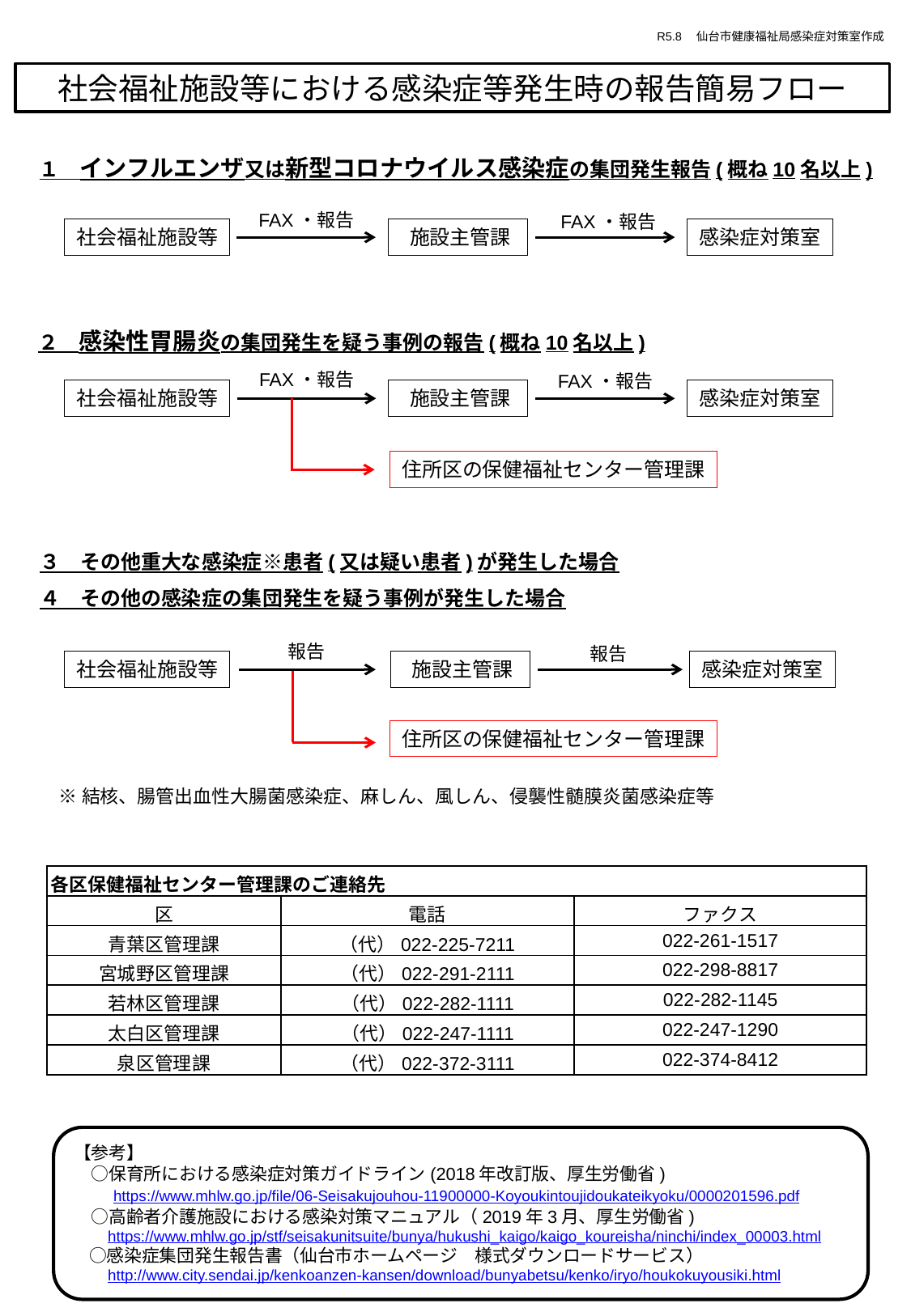

R5.8　仙台市健康福祉局感染症対策室作成
　社会福祉施設等における感染症等発生時の報告簡易フロー
１　インフルエンザ又は新型コロナウイルス感染症の集団発生報告(概ね10名以上)
FAX・報告
FAX・報告
社会福祉施設等
 施設主管課
感染症対策室
２　感染性胃腸炎の集団発生を疑う事例の報告(概ね10名以上)
FAX・報告
FAX・報告
社会福祉施設等
 施設主管課
感染症対策室
住所区の保健福祉センター管理課
３　その他重大な感染症※患者(又は疑い患者)が発生した場合

４　その他の感染症の集団発生を疑う事例が発生した場合
報告
報告
社会福祉施設等
 施設主管課
感染症対策室
住所区の保健福祉センター管理課
※結核、腸管出血性大腸菌感染症、麻しん、風しん、侵襲性髄膜炎菌感染症等
| 各区保健福祉センター管理課のご連絡先 |  |  |
| --- | --- | --- |
| 区 | 電話 | ファクス |
| 青葉区管理課 | （代）022-225-7211 | 022-261-1517 |
| 宮城野区管理課 | （代）022-291-2111 | 022-298-8817 |
| 若林区管理課 | （代）022-282-1111 | 022-282-1145 |
| 太白区管理課 | （代）022-247-1111 | 022-247-1290 |
| 泉区管理課 | （代）022-372-3111 | 022-374-8412 |
【参考】
　○保育所における感染症対策ガイドライン(2018年改訂版、厚生労働省)
　　https://www.mhlw.go.jp/file/06-Seisakujouhou-11900000-Koyoukintoujidoukateikyoku/0000201596.pdf
　○高齢者介護施設における感染対策マニュアル（2019年3月、厚生労働省)
　　https://www.mhlw.go.jp/stf/seisakunitsuite/bunya/hukushi_kaigo/kaigo_koureisha/ninchi/index_00003.html
　○感染症集団発生報告書（仙台市ホームページ　様式ダウンロードサービス）
　　http://www.city.sendai.jp/kenkoanzen-kansen/download/bunyabetsu/kenko/iryo/houkokuyousiki.html